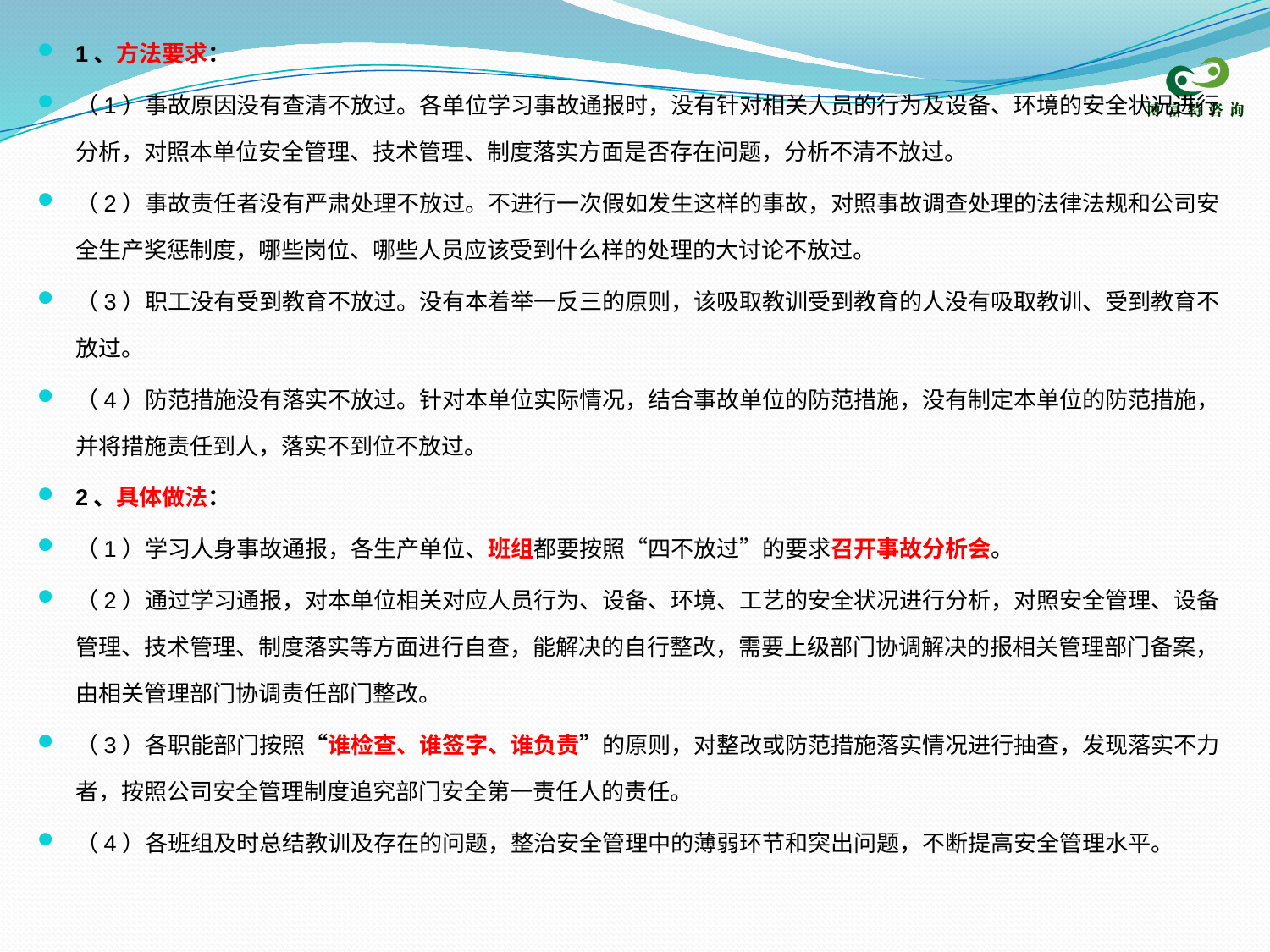

1、方法要求：
（1）事故原因没有查清不放过。各单位学习事故通报时，没有针对相关人员的行为及设备、环境的安全状况进行分析，对照本单位安全管理、技术管理、制度落实方面是否存在问题，分析不清不放过。
（2）事故责任者没有严肃处理不放过。不进行一次假如发生这样的事故，对照事故调查处理的法律法规和公司安全生产奖惩制度，哪些岗位、哪些人员应该受到什么样的处理的大讨论不放过。
（3）职工没有受到教育不放过。没有本着举一反三的原则，该吸取教训受到教育的人没有吸取教训、受到教育不放过。
（4）防范措施没有落实不放过。针对本单位实际情况，结合事故单位的防范措施，没有制定本单位的防范措施，并将措施责任到人，落实不到位不放过。
2、具体做法：
（1）学习人身事故通报，各生产单位、班组都要按照“四不放过”的要求召开事故分析会。
（2）通过学习通报，对本单位相关对应人员行为、设备、环境、工艺的安全状况进行分析，对照安全管理、设备管理、技术管理、制度落实等方面进行自查，能解决的自行整改，需要上级部门协调解决的报相关管理部门备案，由相关管理部门协调责任部门整改。
（3）各职能部门按照“谁检查、谁签字、谁负责”的原则，对整改或防范措施落实情况进行抽查，发现落实不力者，按照公司安全管理制度追究部门安全第一责任人的责任。
（4）各班组及时总结教训及存在的问题，整治安全管理中的薄弱环节和突出问题，不断提高安全管理水平。